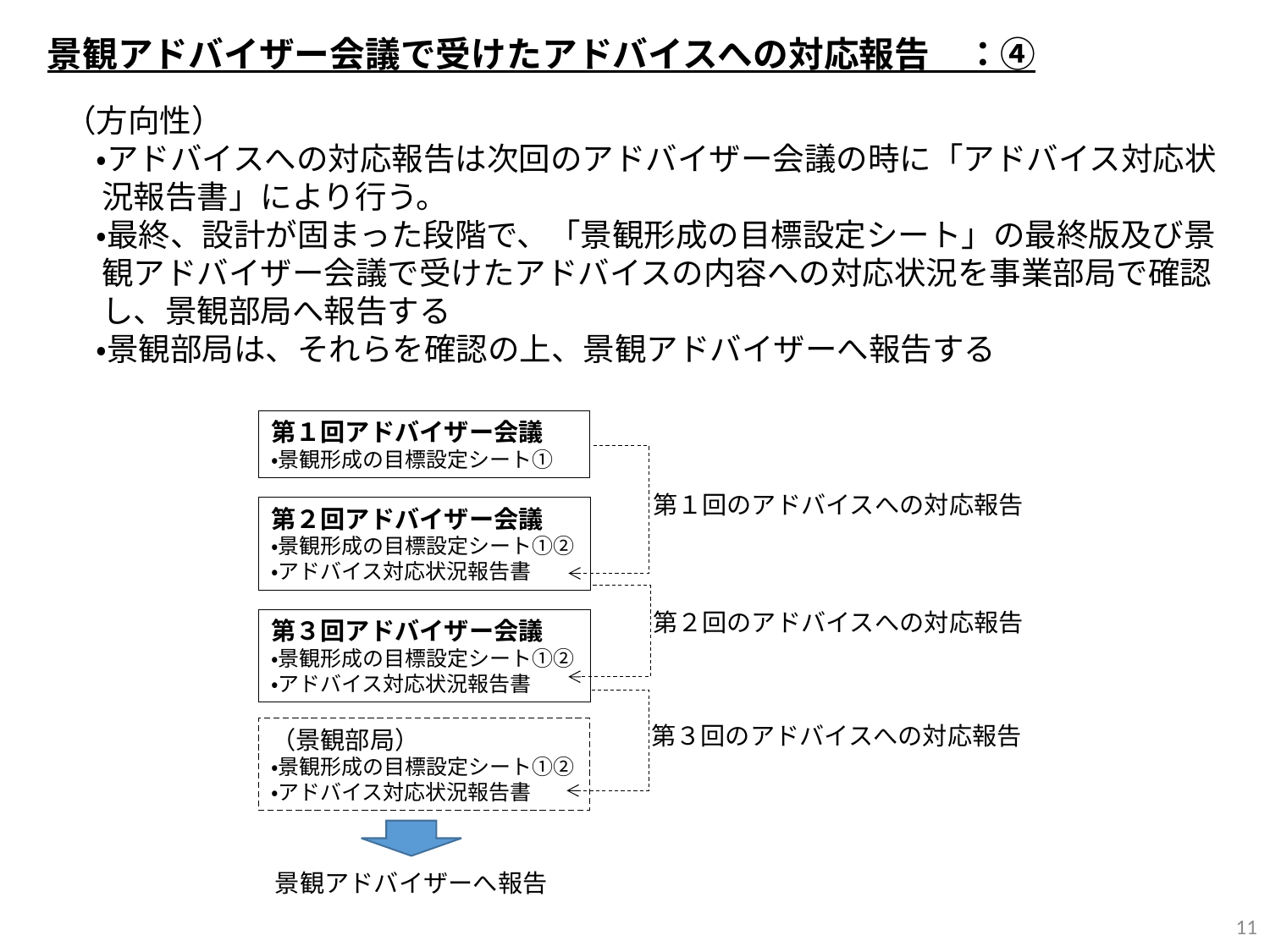

景観アドバイザー会議で受けたアドバイスへの対応報告　：④
（方向性）
　・アドバイスへの対応報告は次回のアドバイザー会議の時に「アドバイス対応状況報告書」により行う。
　・最終、設計が固まった段階で、「景観形成の目標設定シート」の最終版及び景観アドバイザー会議で受けたアドバイスの内容への対応状況を事業部局で確認し、景観部局へ報告する
　・景観部局は、それらを確認の上、景観アドバイザーへ報告する
第１回アドバイザー会議
・景観形成の目標設定シート①

第１回のアドバイスへの対応報告
第２回アドバイザー会議
・景観形成の目標設定シート①②
・アドバイス対応状況報告書

第２回のアドバイスへの対応報告
第３回アドバイザー会議
・景観形成の目標設定シート①②
・アドバイス対応状況報告書

第３回のアドバイスへの対応報告
（景観部局）
・景観形成の目標設定シート①②
・アドバイス対応状況報告書

景観アドバイザーへ報告
11